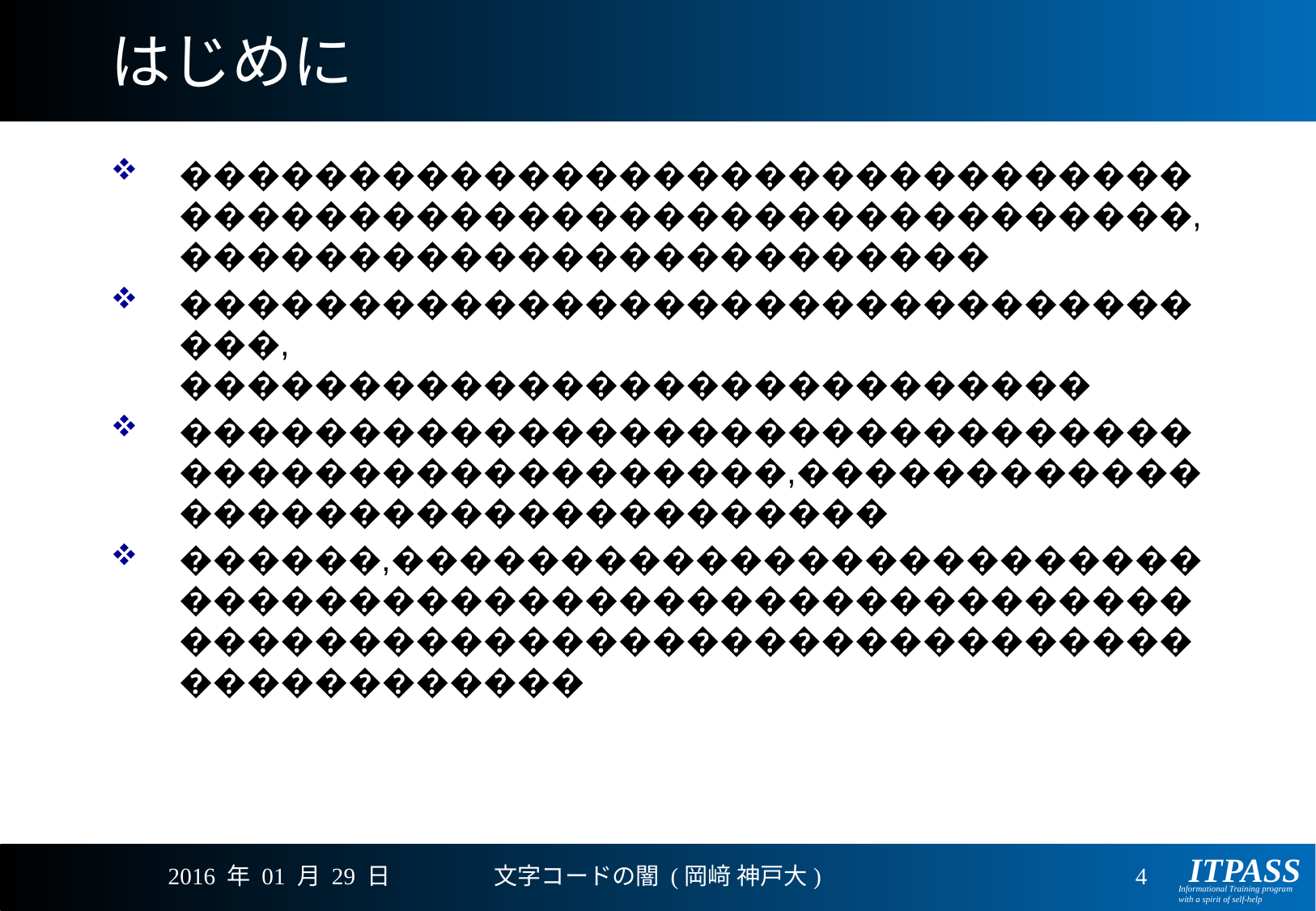

# はじめに
������������������������������������������������������������, ������������������������
���������������������������������, ���������������������������
������������������������������������������������,���������������������������������
������,������������������������������������������������������������������������������������������������
2016 年 01 月 29 日
文字コードの闇 (岡﨑 神戸大)
4